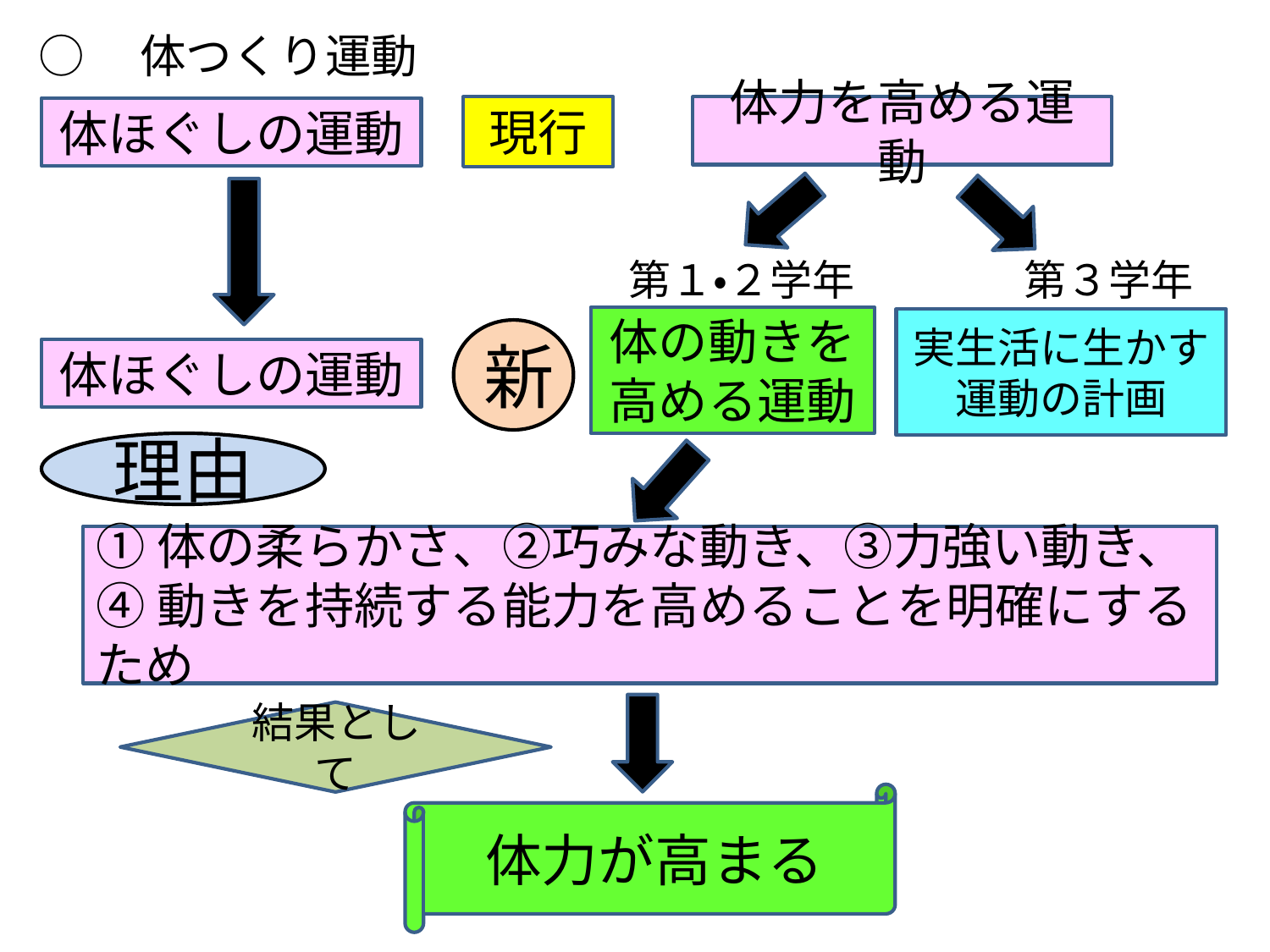

# ○　体つくり運動
現行
体力を高める運動
体ほぐしの運動

　第１・２学年　　　　第３学年
体の動きを
高める運動
実生活に生かす運動の計画
新
体ほぐしの運動
理由

①体の柔らかさ、②巧みな動き、③力強い動き、
④動きを持続する能力を高めることを明確にするため
結果として

体力が高まる